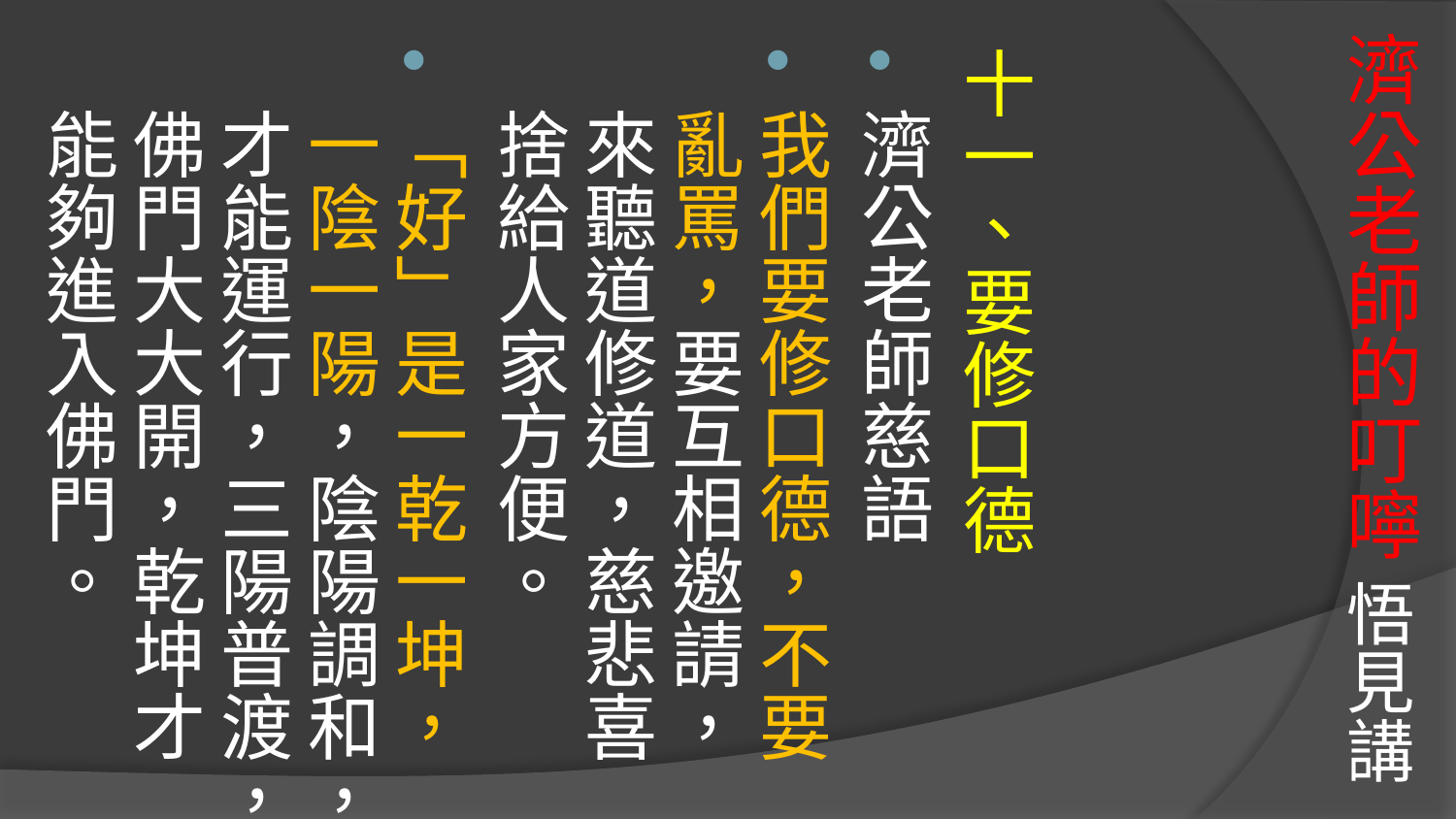

# 濟公老師的叮嚀 悟見講
十一、要修口德
濟公老師慈語
我們要修口德，不要亂罵，要互相邀請，來聽道修道，慈悲喜捨給人家方便。
「好」是一乾一坤，一陰一陽，陰陽調和，才能運行，三陽普渡，佛門大大開，乾坤才能夠進入佛門。